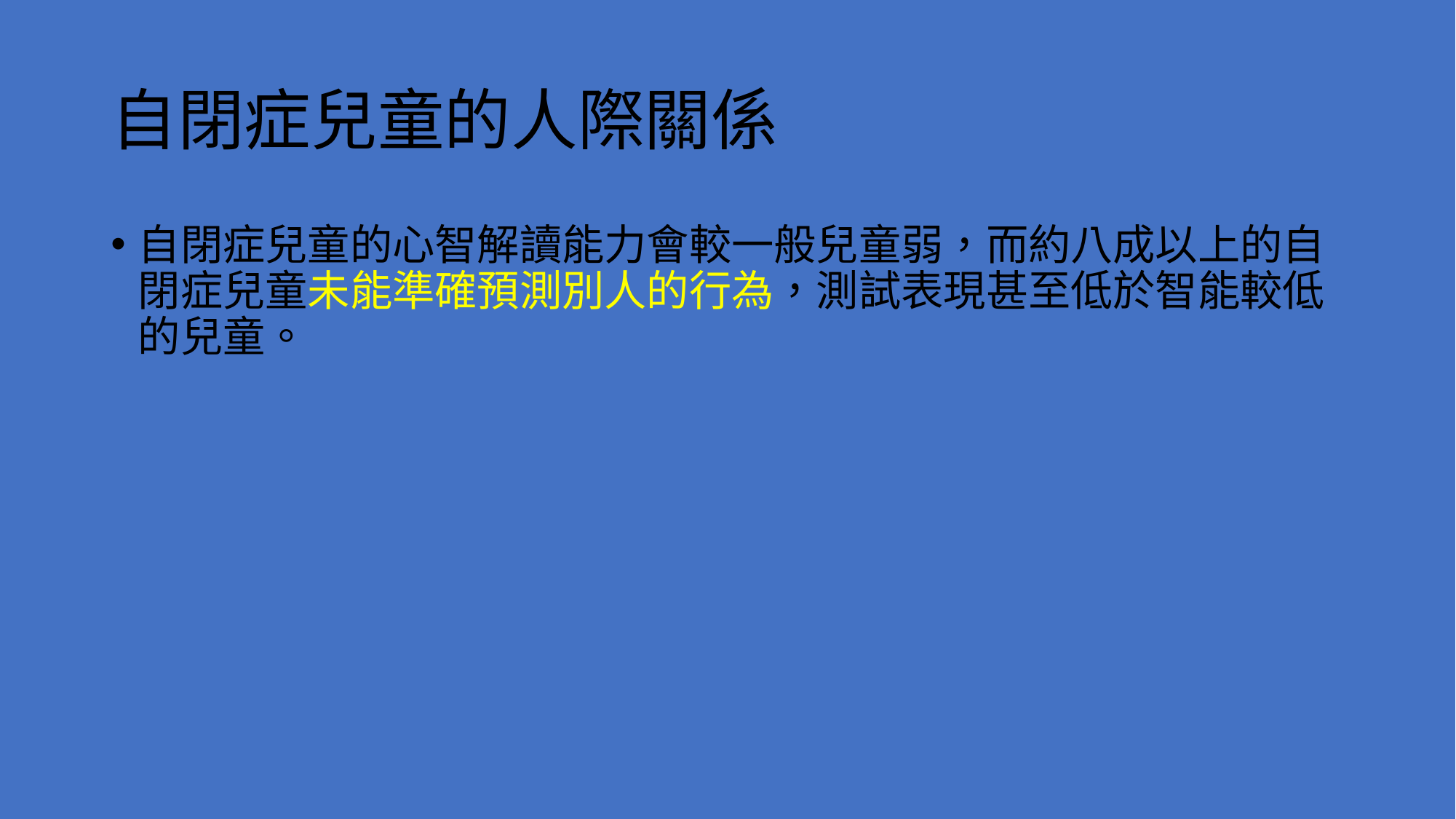

# 自閉症兒童的人際關係
自閉症兒童的心智解讀能力會較一般兒童弱，而約八成以上的自閉症兒童未能準確預測別人的行為，測試表現甚至低於智能較低的兒童。